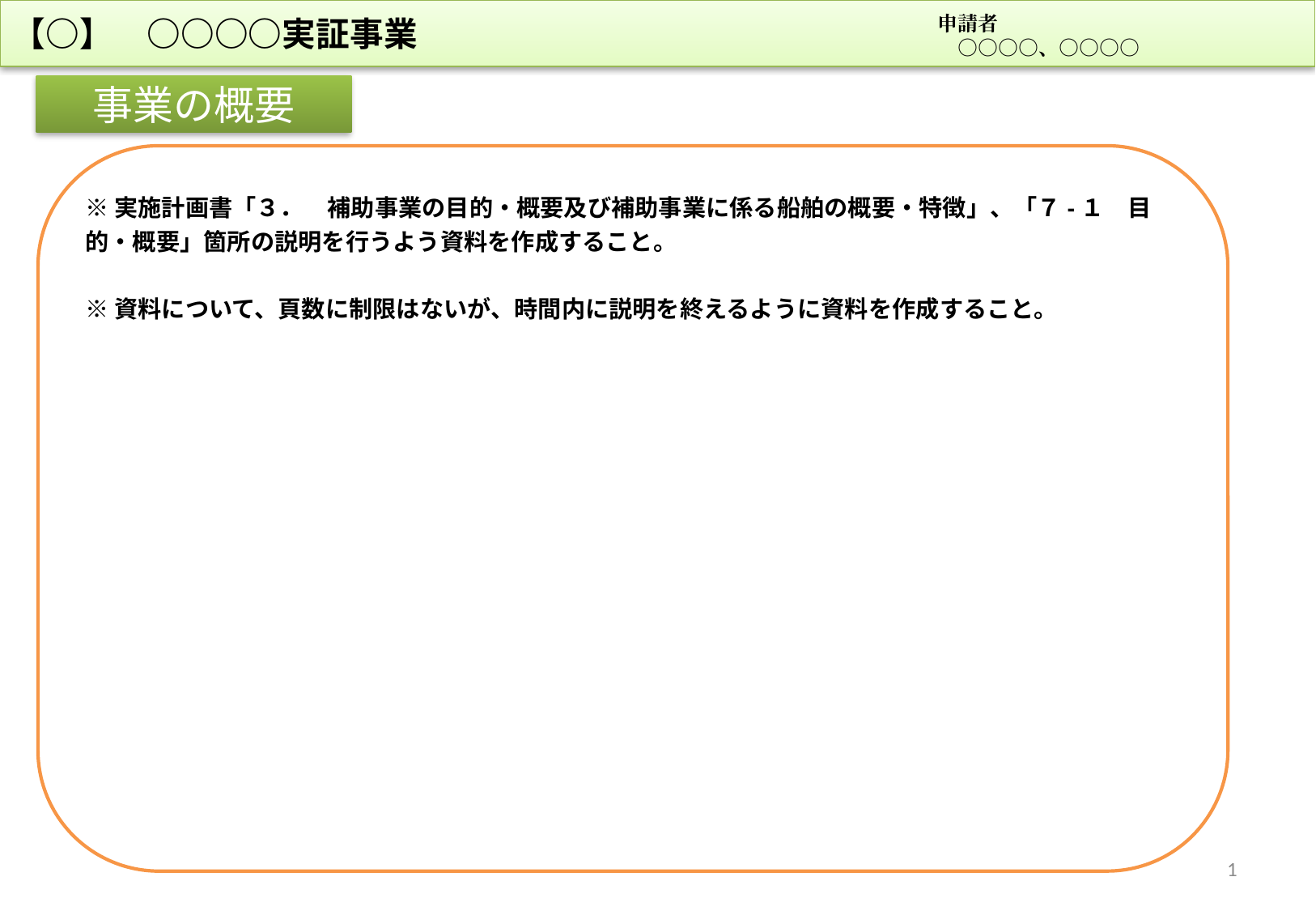

【○】　○○○○実証事業
申請者
　○○○○、○○○○
事業の概要
※実施計画書「３．　補助事業の目的・概要及び補助事業に係る船舶の概要・特徴」、「７-１　目的・概要」箇所の説明を行うよう資料を作成すること。

※資料について、頁数に制限はないが、時間内に説明を終えるように資料を作成すること。
1